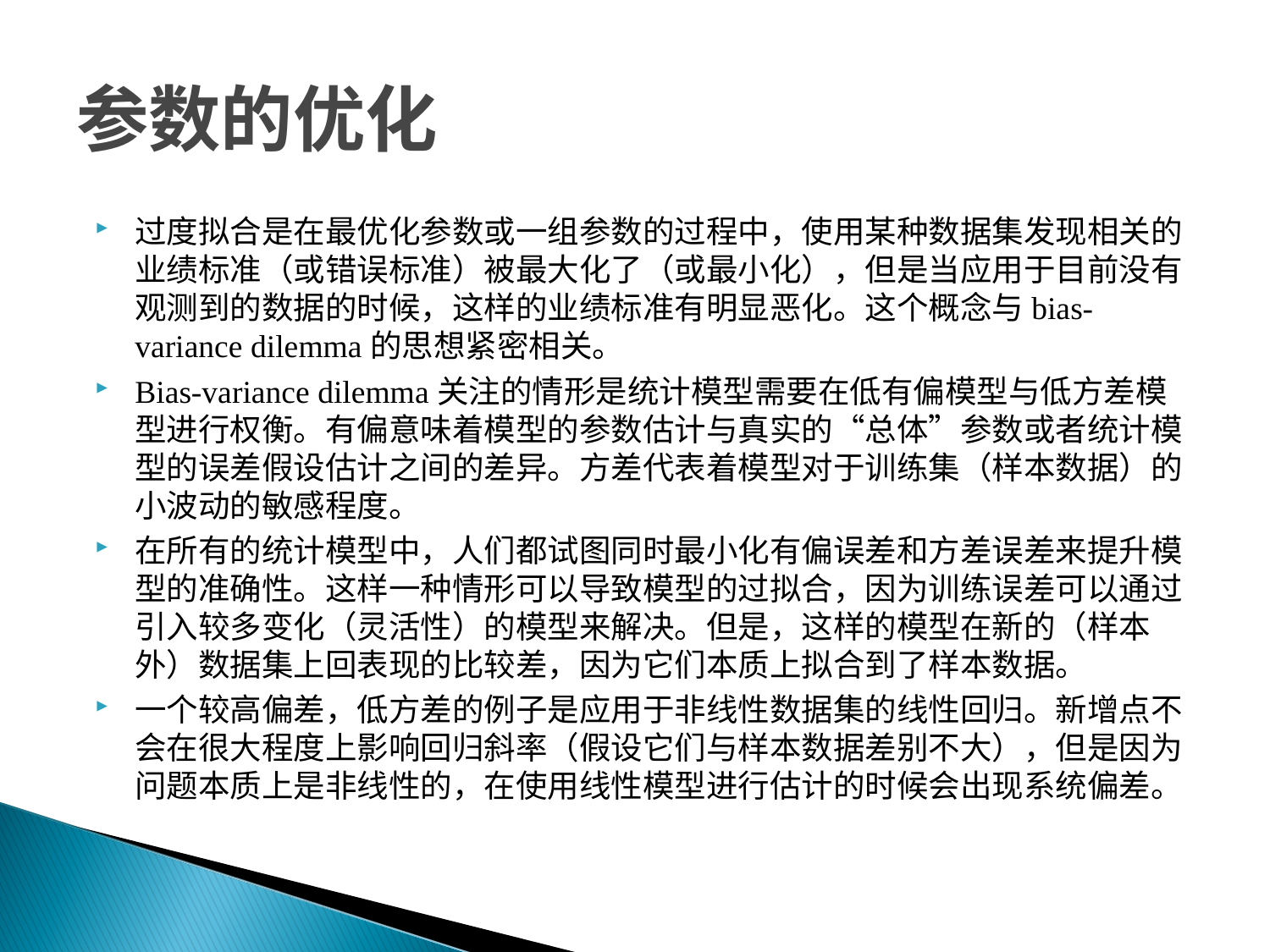

# 参数的优化
过度拟合是在最优化参数或一组参数的过程中，使用某种数据集发现相关的业绩标准（或错误标准）被最大化了（或最小化），但是当应用于目前没有观测到的数据的时候，这样的业绩标准有明显恶化。这个概念与bias-variance dilemma的思想紧密相关。
Bias-variance dilemma关注的情形是统计模型需要在低有偏模型与低方差模型进行权衡。有偏意味着模型的参数估计与真实的“总体”参数或者统计模型的误差假设估计之间的差异。方差代表着模型对于训练集（样本数据）的小波动的敏感程度。
在所有的统计模型中，人们都试图同时最小化有偏误差和方差误差来提升模型的准确性。这样一种情形可以导致模型的过拟合，因为训练误差可以通过引入较多变化（灵活性）的模型来解决。但是，这样的模型在新的（样本外）数据集上回表现的比较差，因为它们本质上拟合到了样本数据。
一个较高偏差，低方差的例子是应用于非线性数据集的线性回归。新增点不会在很大程度上影响回归斜率（假设它们与样本数据差别不大），但是因为问题本质上是非线性的，在使用线性模型进行估计的时候会出现系统偏差。